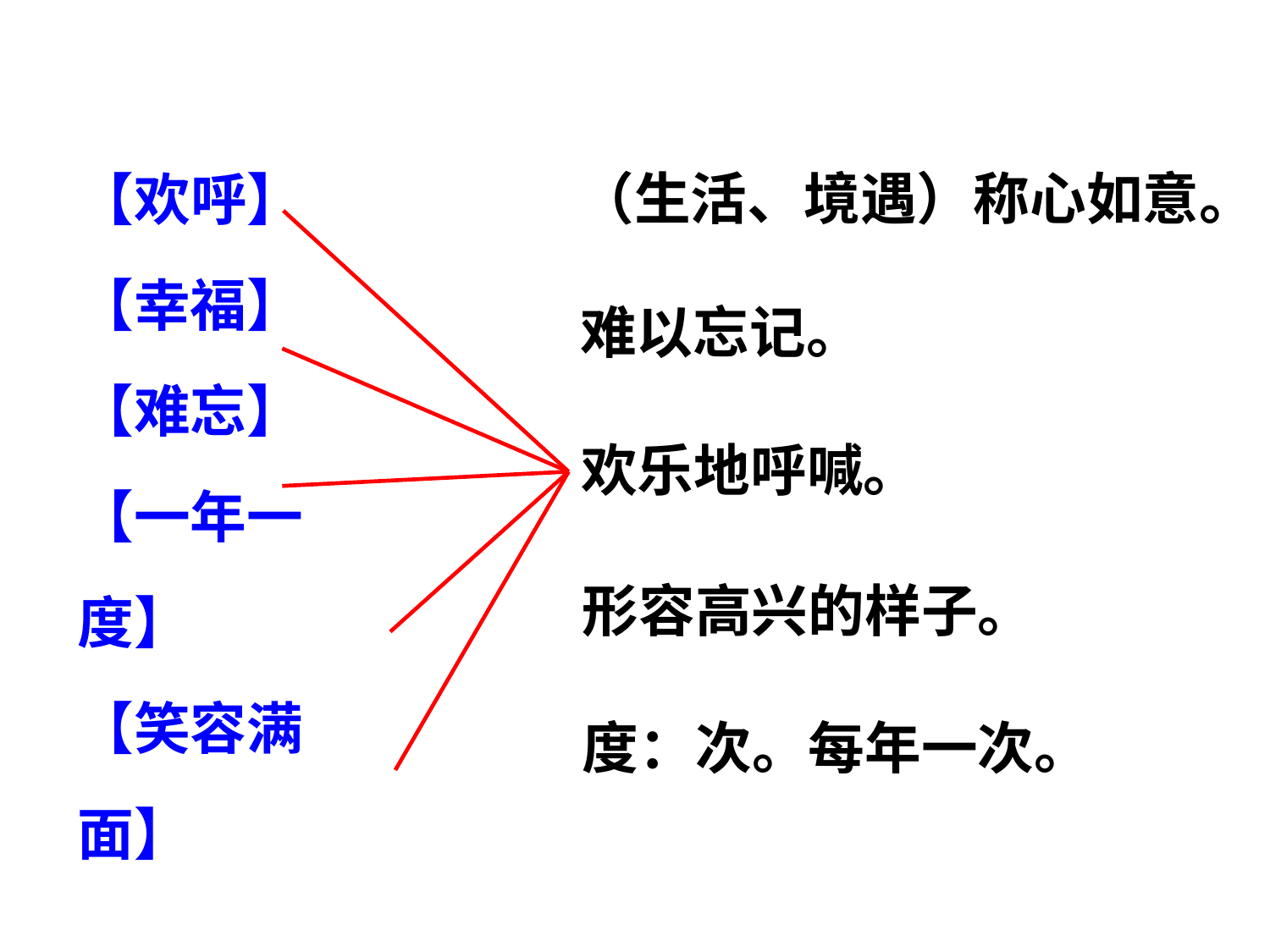

【欢呼】【幸福】【难忘】
【一年一度】
【笑容满面】
（生活、境遇）称心如意。
难以忘记。
欢乐地呼喊。
形容高兴的样子。
度：次。每年一次。